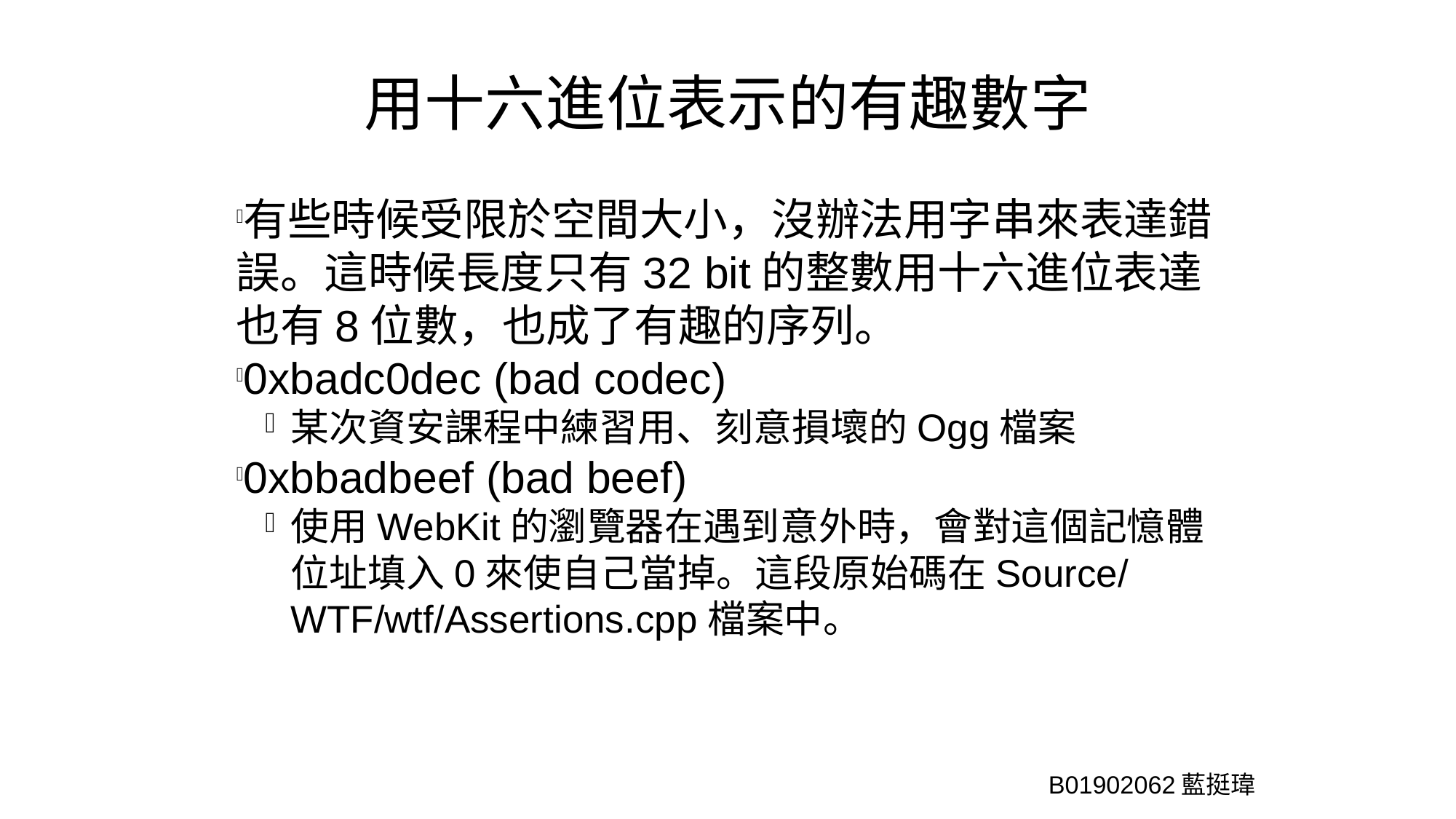

用十六進位表示的有趣數字
有些時候受限於空間大小，沒辦法用字串來表達錯誤。這時候長度只有32 bit的整數用十六進位表達也有8位數，也成了有趣的序列。
0xbadc0dec (bad codec)
某次資安課程中練習用、刻意損壞的Ogg檔案
0xbbadbeef (bad beef)
使用WebKit的瀏覽器在遇到意外時，會對這個記憶體位址填入0來使自己當掉。這段原始碼在Source/WTF/wtf/Assertions.cpp檔案中。
B01902062藍挺瑋